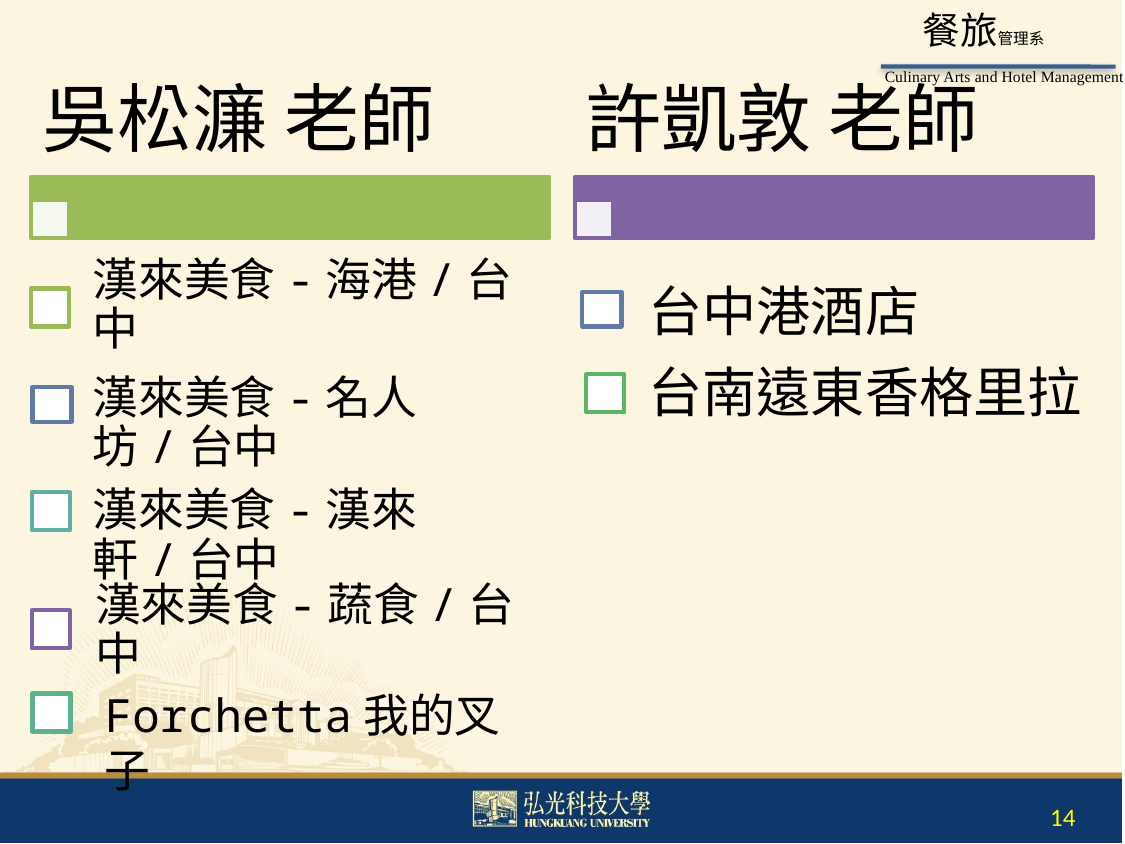

吳松濂 老師

許凱敦 老師
漢來美食-海港/台中
漢來美食-名人坊/台中
漢來美食-漢來軒/台中
漢來美食-蔬食/台中
台中港酒店
台南遠東香格里拉

Forchetta我的叉子

14